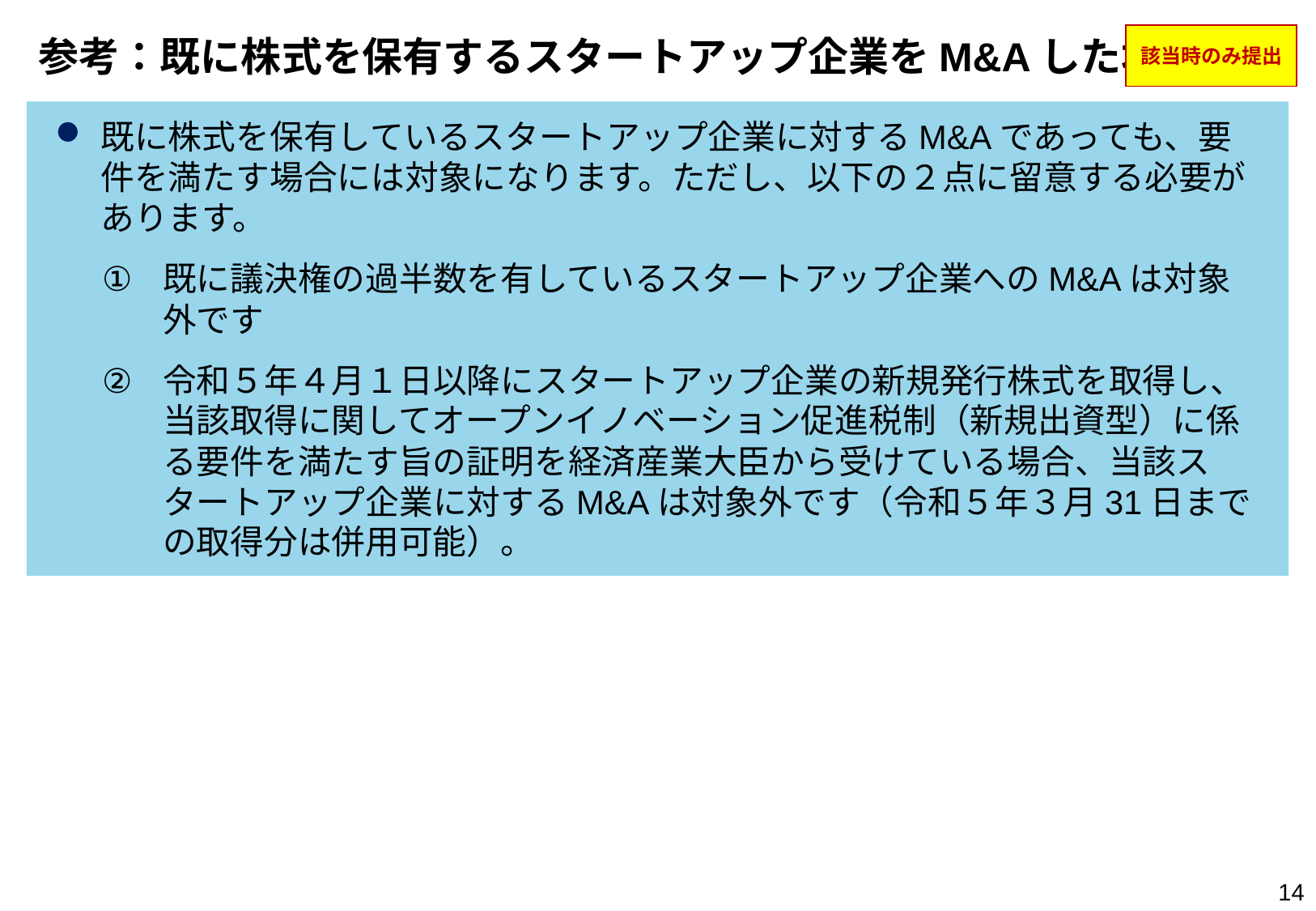

# 参考：既に株式を保有するスタートアップ企業をM&Aした場合
該当時のみ提出
既に株式を保有しているスタートアップ企業に対するM&Aであっても、要件を満たす場合には対象になります。ただし、以下の２点に留意する必要があります。
既に議決権の過半数を有しているスタートアップ企業へのM&Aは対象外です
令和５年４月１日以降にスタートアップ企業の新規発行株式を取得し、当該取得に関してオープンイノベーション促進税制（新規出資型）に係る要件を満たす旨の証明を経済産業大臣から受けている場合、当該スタートアップ企業に対するM&Aは対象外です（令和５年３月31日までの取得分は併用可能）。
14